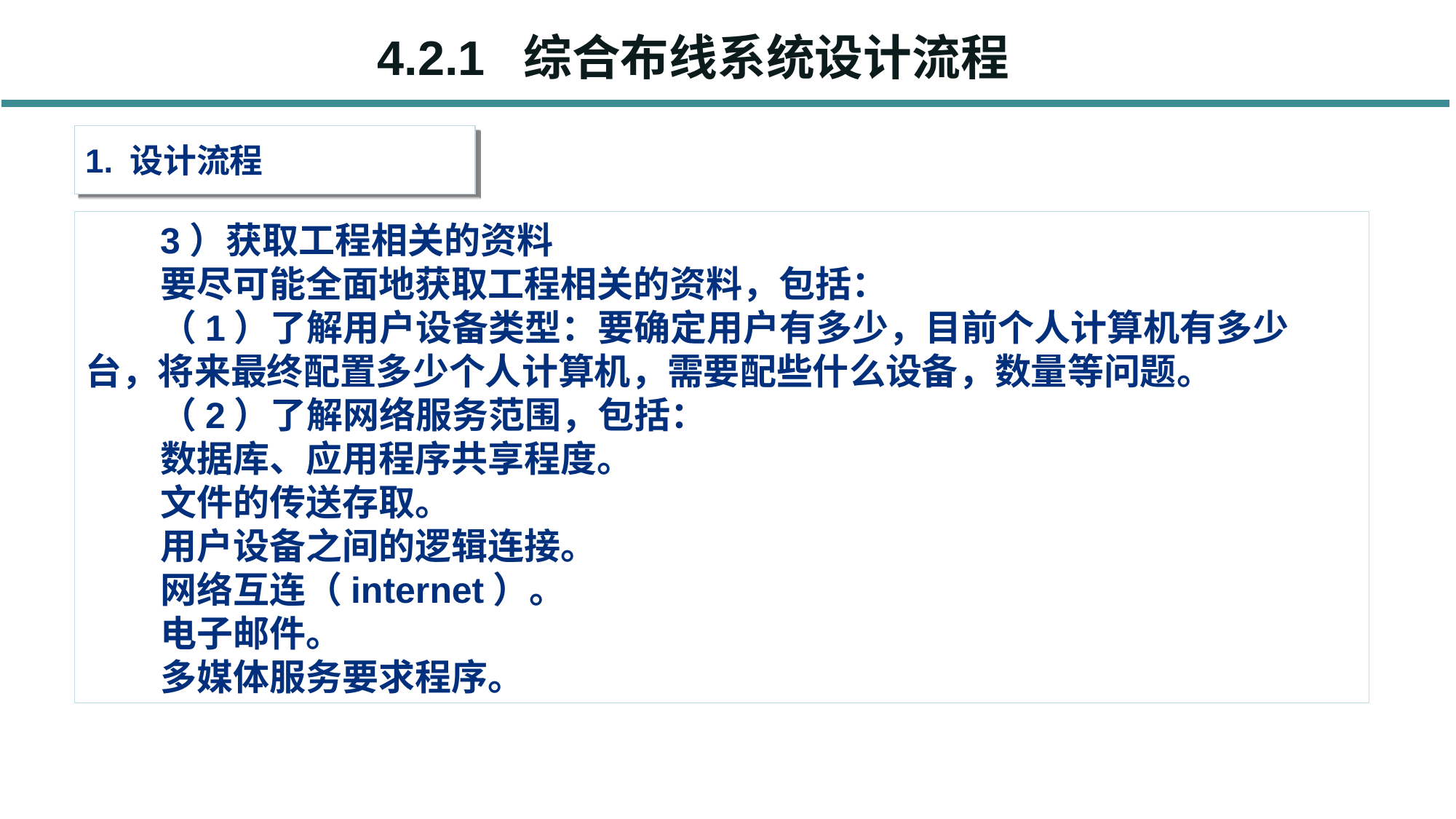

4.2.1  综合布线系统设计流程
1. 设计流程
3）获取工程相关的资料
要尽可能全面地获取工程相关的资料，包括：
（1）了解用户设备类型：要确定用户有多少，目前个人计算机有多少台，将来最终配置多少个人计算机，需要配些什么设备，数量等问题。
（2）了解网络服务范围，包括：
数据库、应用程序共享程度。
文件的传送存取。
用户设备之间的逻辑连接。
网络互连（internet）。
电子邮件。
多媒体服务要求程序。